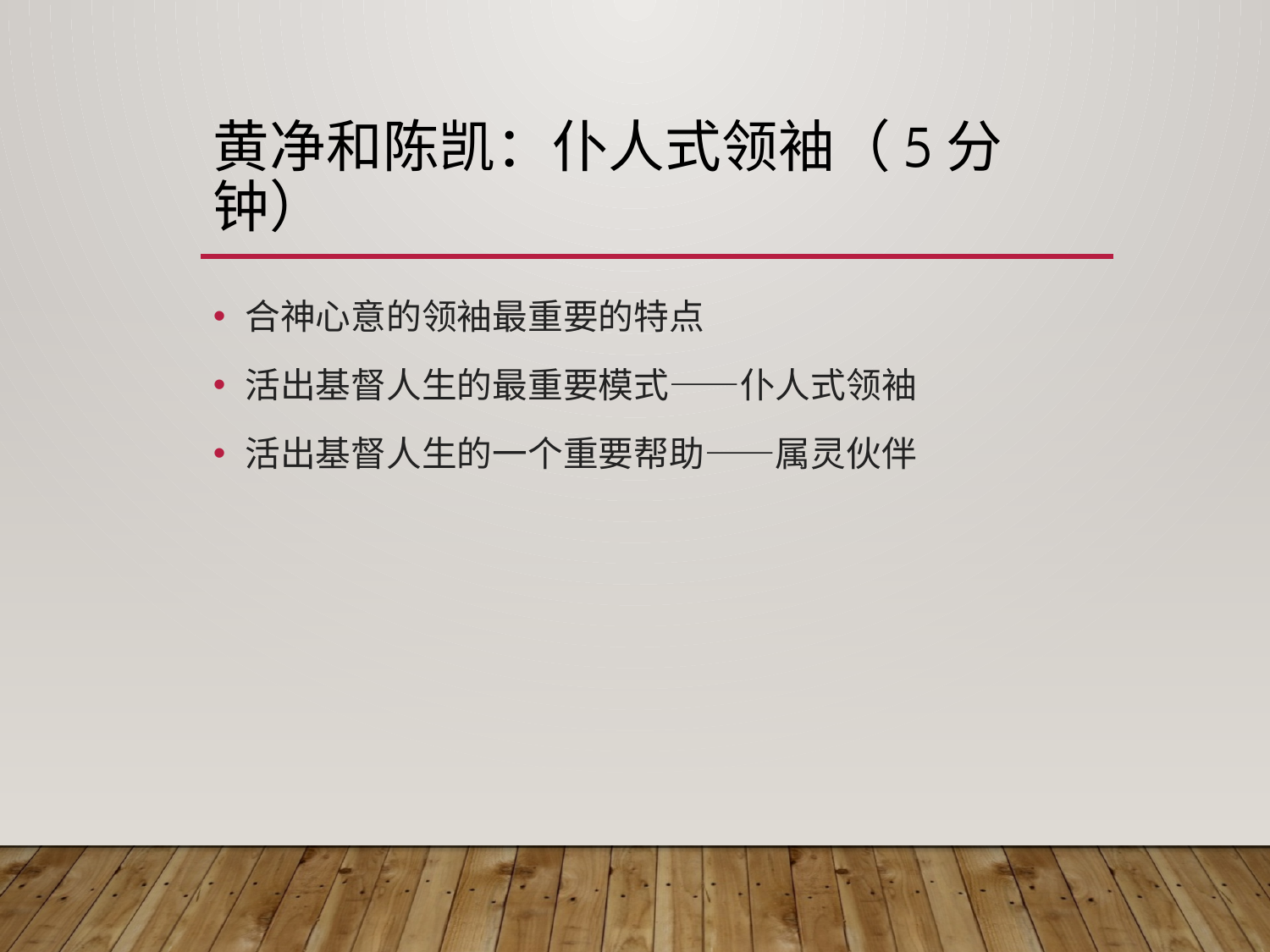

# 黄净和陈凯：仆人式领袖（5分钟）
合神心意的领袖最重要的特点
活出基督人生的最重要模式——仆人式领袖
活出基督人生的一个重要帮助——属灵伙伴